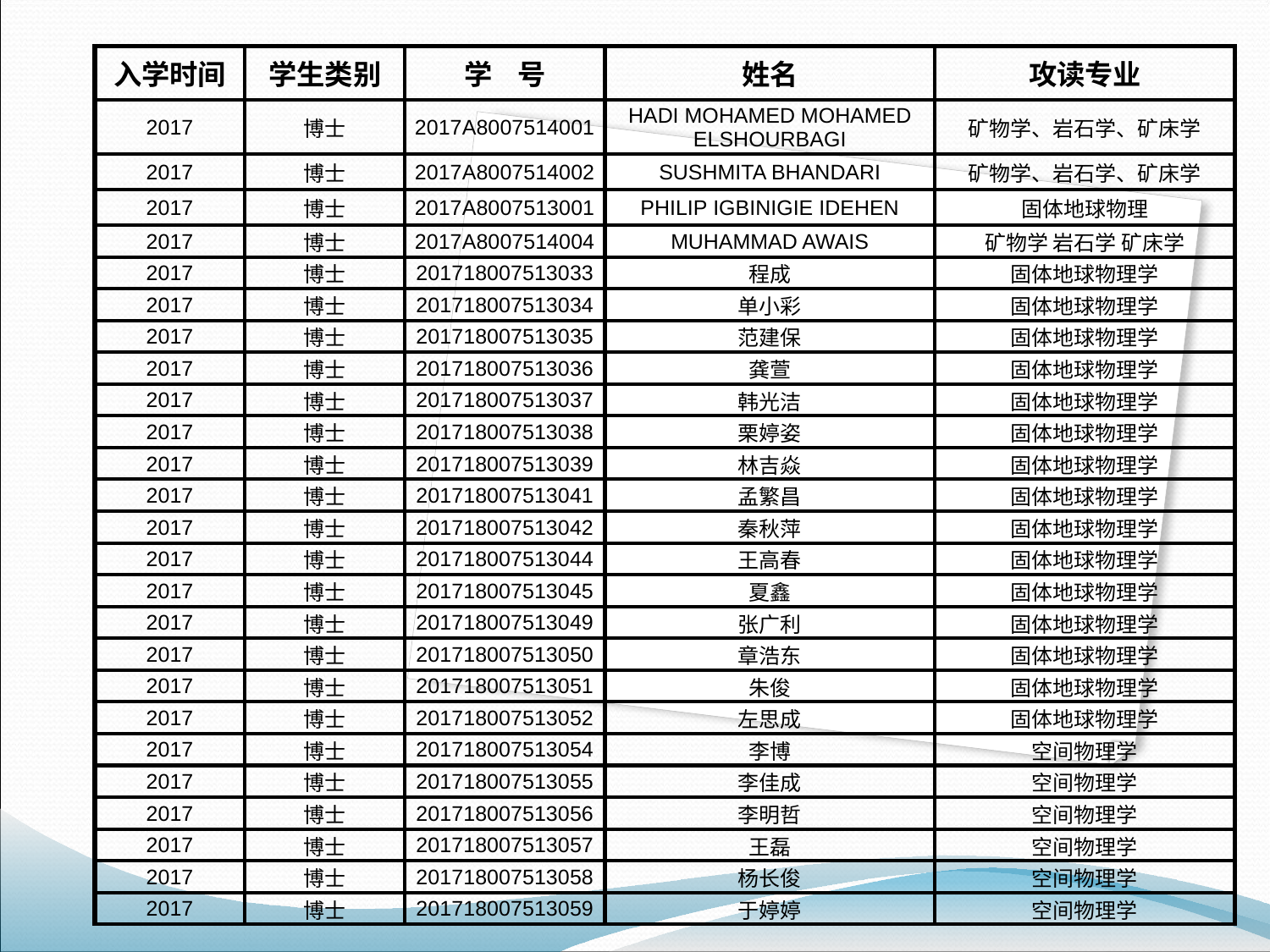

| 入学时间 | 学生类别 | 学 号 | 姓名 | 攻读专业 |
| --- | --- | --- | --- | --- |
| 2017 | 博士 | 2017A8007514001 | HADI MOHAMED MOHAMED ELSHOURBAGI | 矿物学、岩石学、矿床学 |
| 2017 | 博士 | 2017A8007514002 | SUSHMITA BHANDARI | 矿物学、岩石学、矿床学 |
| 2017 | 博士 | 2017A8007513001 | PHILIP IGBINIGIE IDEHEN | 固体地球物理 |
| 2017 | 博士 | 2017A8007514004 | MUHAMMAD AWAIS | 矿物学 岩石学 矿床学 |
| 2017 | 博士 | 201718007513033 | 程成 | 固体地球物理学 |
| 2017 | 博士 | 201718007513034 | 单小彩 | 固体地球物理学 |
| 2017 | 博士 | 201718007513035 | 范建保 | 固体地球物理学 |
| 2017 | 博士 | 201718007513036 | 龚萱 | 固体地球物理学 |
| 2017 | 博士 | 201718007513037 | 韩光洁 | 固体地球物理学 |
| 2017 | 博士 | 201718007513038 | 栗婷姿 | 固体地球物理学 |
| 2017 | 博士 | 201718007513039 | 林吉焱 | 固体地球物理学 |
| 2017 | 博士 | 201718007513041 | 孟繁昌 | 固体地球物理学 |
| 2017 | 博士 | 201718007513042 | 秦秋萍 | 固体地球物理学 |
| 2017 | 博士 | 201718007513044 | 王高春 | 固体地球物理学 |
| 2017 | 博士 | 201718007513045 | 夏鑫 | 固体地球物理学 |
| 2017 | 博士 | 201718007513049 | 张广利 | 固体地球物理学 |
| 2017 | 博士 | 201718007513050 | 章浩东 | 固体地球物理学 |
| 2017 | 博士 | 201718007513051 | 朱俊 | 固体地球物理学 |
| 2017 | 博士 | 201718007513052 | 左思成 | 固体地球物理学 |
| 2017 | 博士 | 201718007513054 | 李博 | 空间物理学 |
| 2017 | 博士 | 201718007513055 | 李佳成 | 空间物理学 |
| 2017 | 博士 | 201718007513056 | 李明哲 | 空间物理学 |
| 2017 | 博士 | 201718007513057 | 王磊 | 空间物理学 |
| 2017 | 博士 | 201718007513058 | 杨长俊 | 空间物理学 |
| 2017 | 博士 | 201718007513059 | 于婷婷 | 空间物理学 |